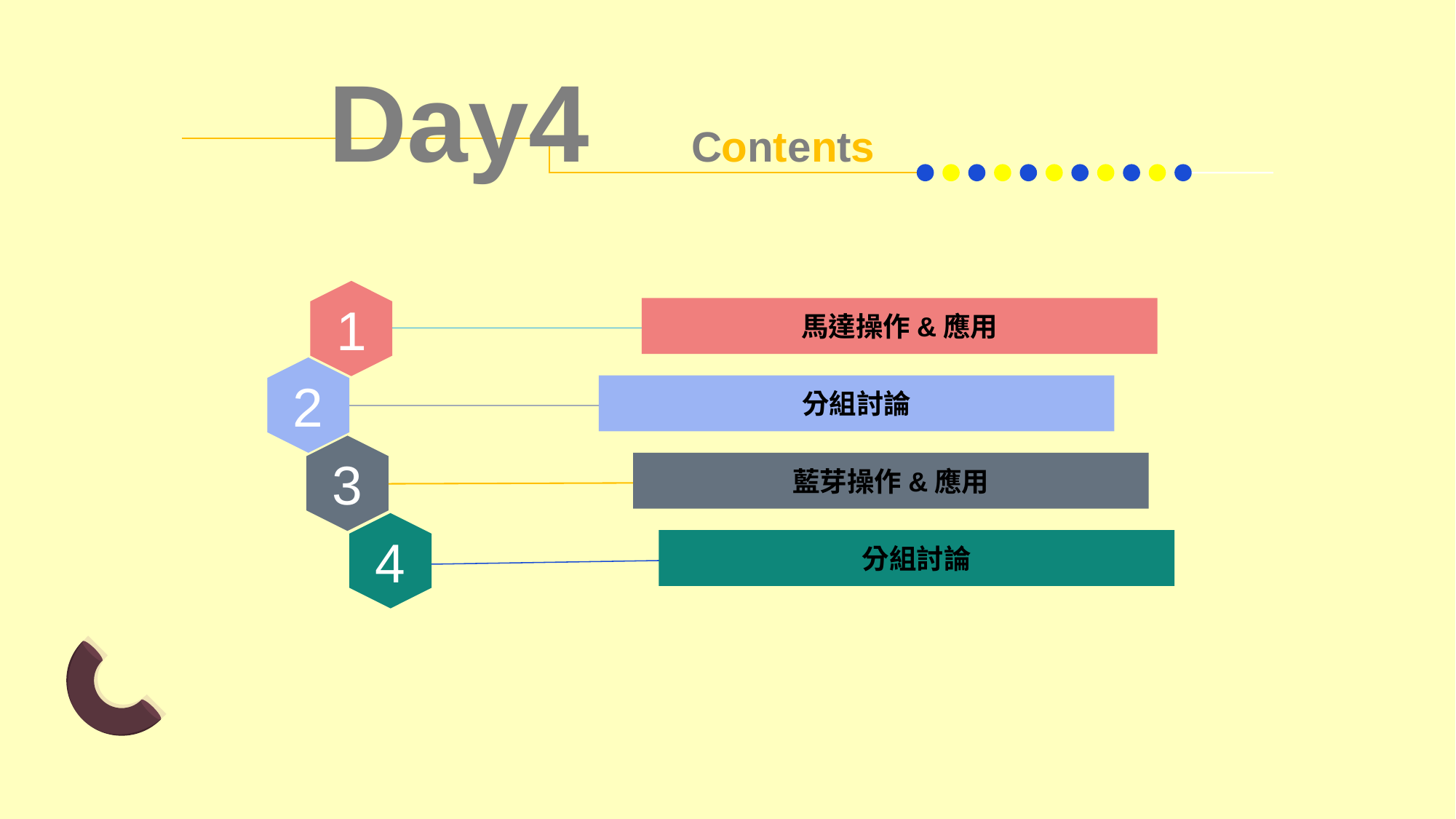

Day4      Contents

1
馬達操作&應用

2
分組討論

3
藍芽操作&應用

4
分組討論